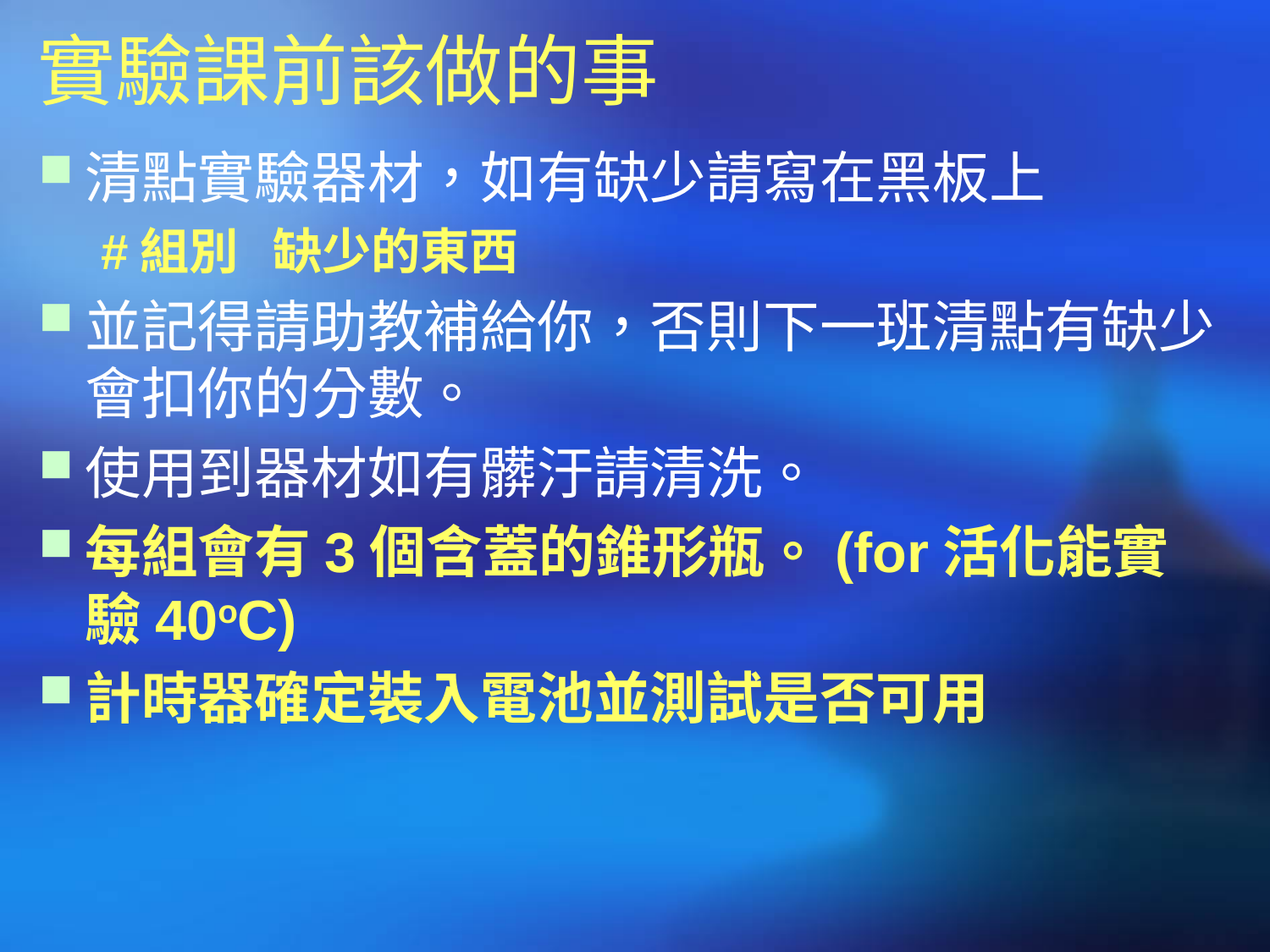

# 實驗課前該做的事
清點實驗器材，如有缺少請寫在黑板上
#組別   缺少的東西
並記得請助教補給你，否則下一班清點有缺少會扣你的分數。
使用到器材如有髒汙請清洗。
每組會有3個含蓋的錐形瓶。(for活化能實驗40oC)
計時器確定裝入電池並測試是否可用